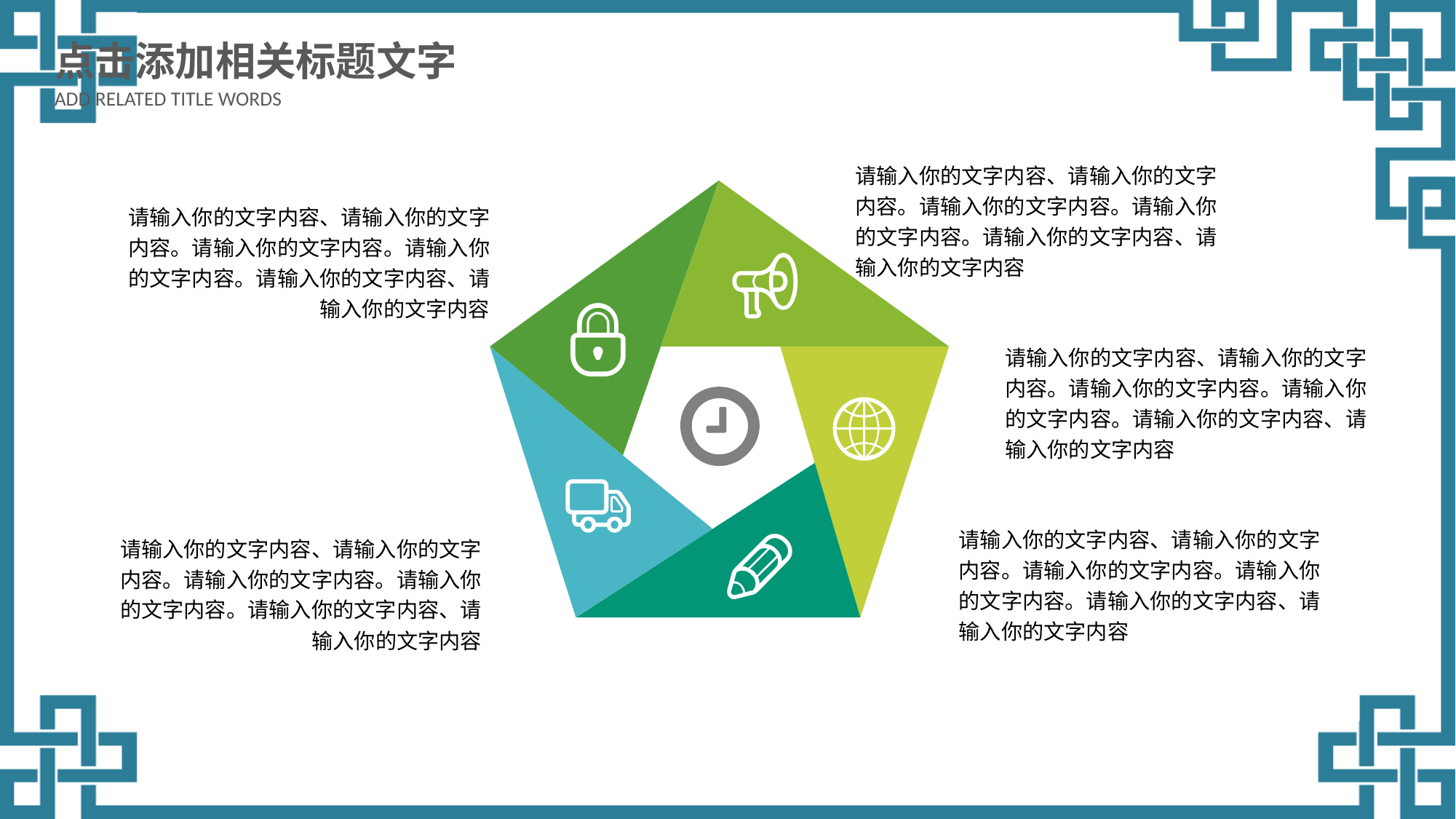

点击添加相关标题文字
ADD RELATED TITLE WORDS
请输入你的文字内容、请输入你的文字内容。请输入你的文字内容。请输入你的文字内容。请输入你的文字内容、请输入你的文字内容

请输入你的文字内容、请输入你的文字内容。请输入你的文字内容。请输入你的文字内容。请输入你的文字内容、请输入你的文字内容

请输入你的文字内容、请输入你的文字内容。请输入你的文字内容。请输入你的文字内容。请输入你的文字内容、请输入你的文字内容

请输入你的文字内容、请输入你的文字内容。请输入你的文字内容。请输入你的文字内容。请输入你的文字内容、请输入你的文字内容
请输入你的文字内容、请输入你的文字内容。请输入你的文字内容。请输入你的文字内容。请输入你的文字内容、请输入你的文字内容